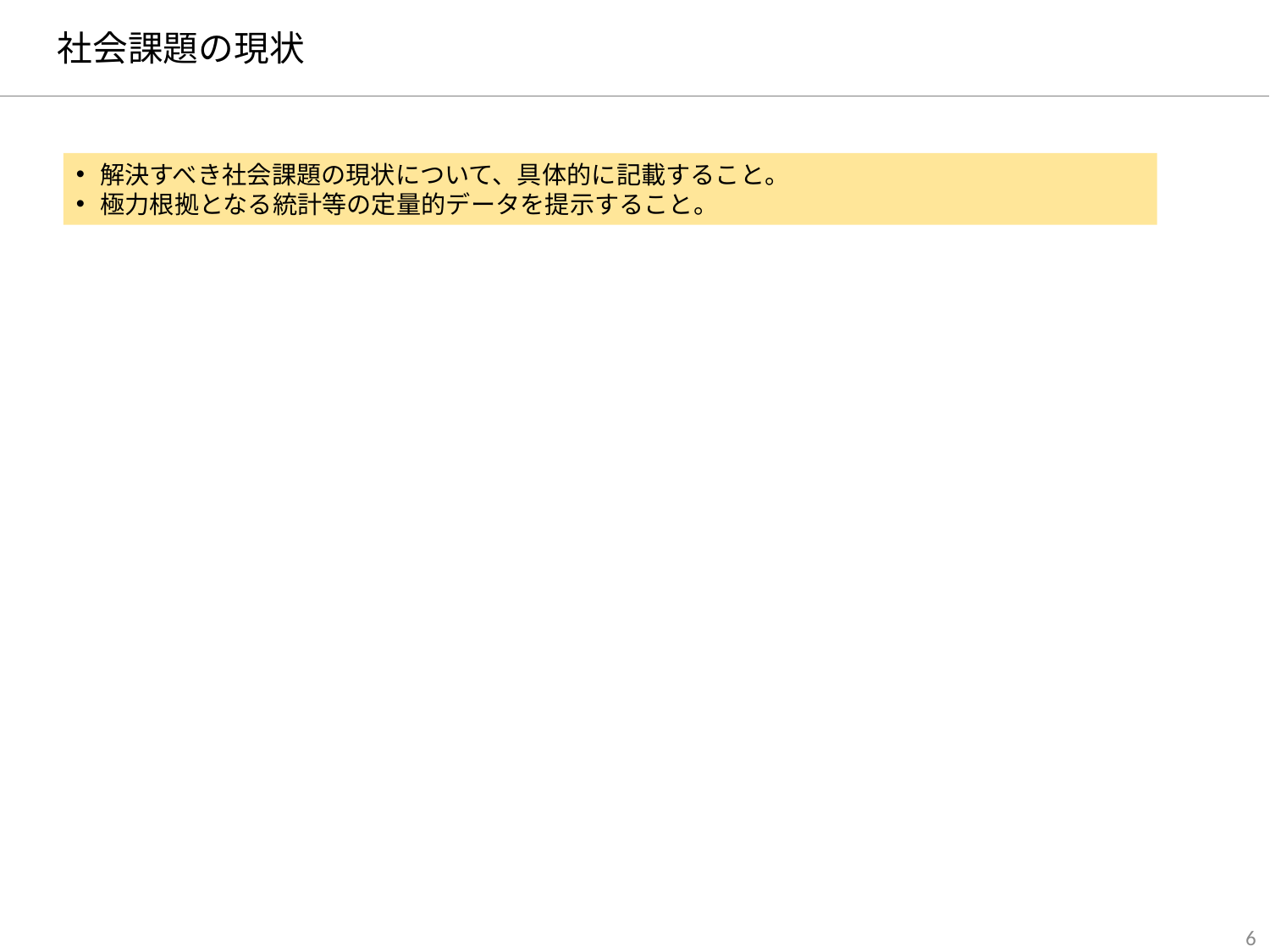

# 社会課題の現状
解決すべき社会課題の現状について、具体的に記載すること。
極力根拠となる統計等の定量的データを提示すること。
6